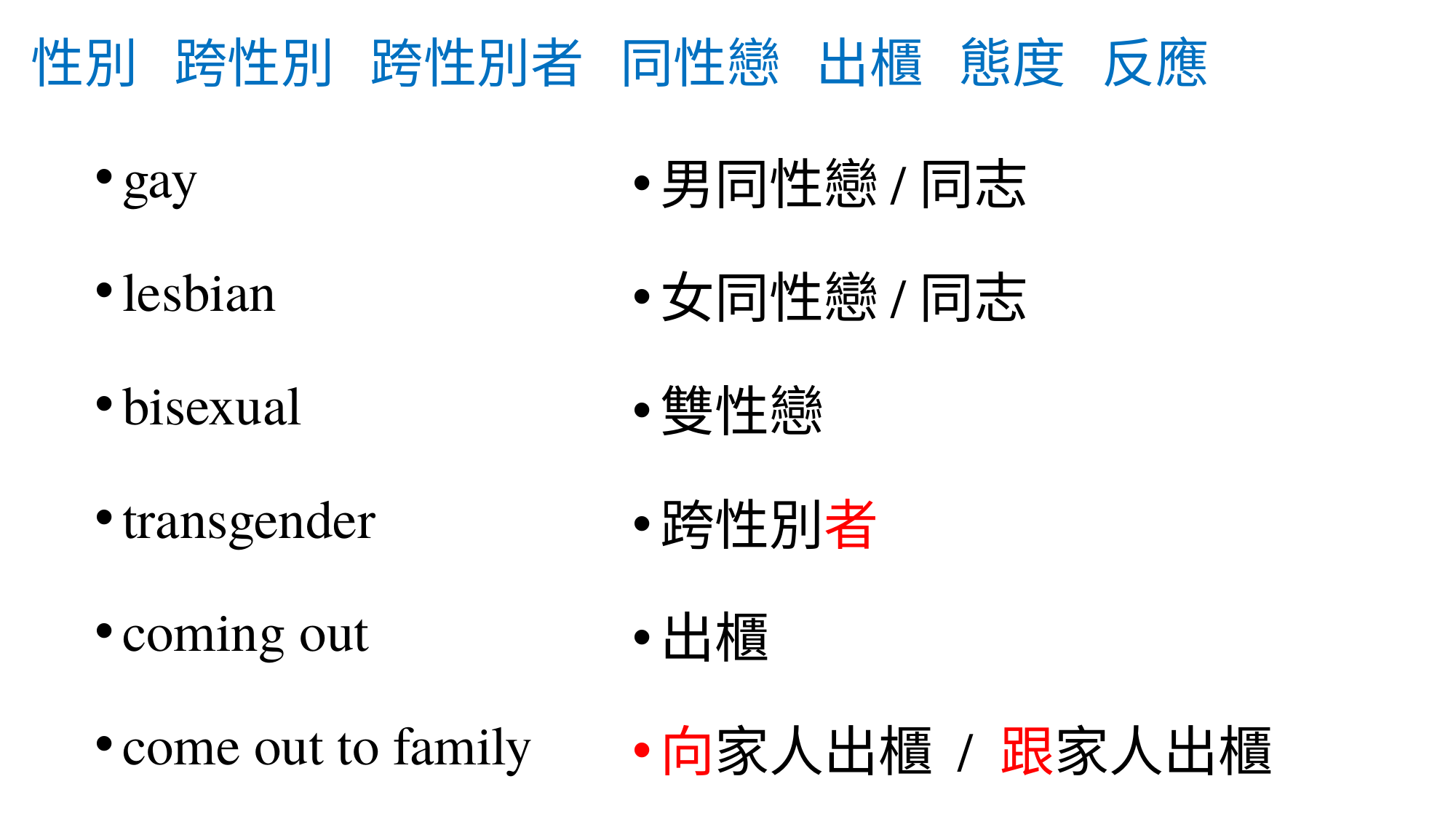

# 性別   跨性別   跨性別者   同性戀   出櫃   態度   反應
gay
lesbian
bisexual
transgender
coming out
come out to family
男同性戀/同志
女同性戀/同志
雙性戀
跨性別者
出櫃
向家人出櫃 / 跟家人出櫃